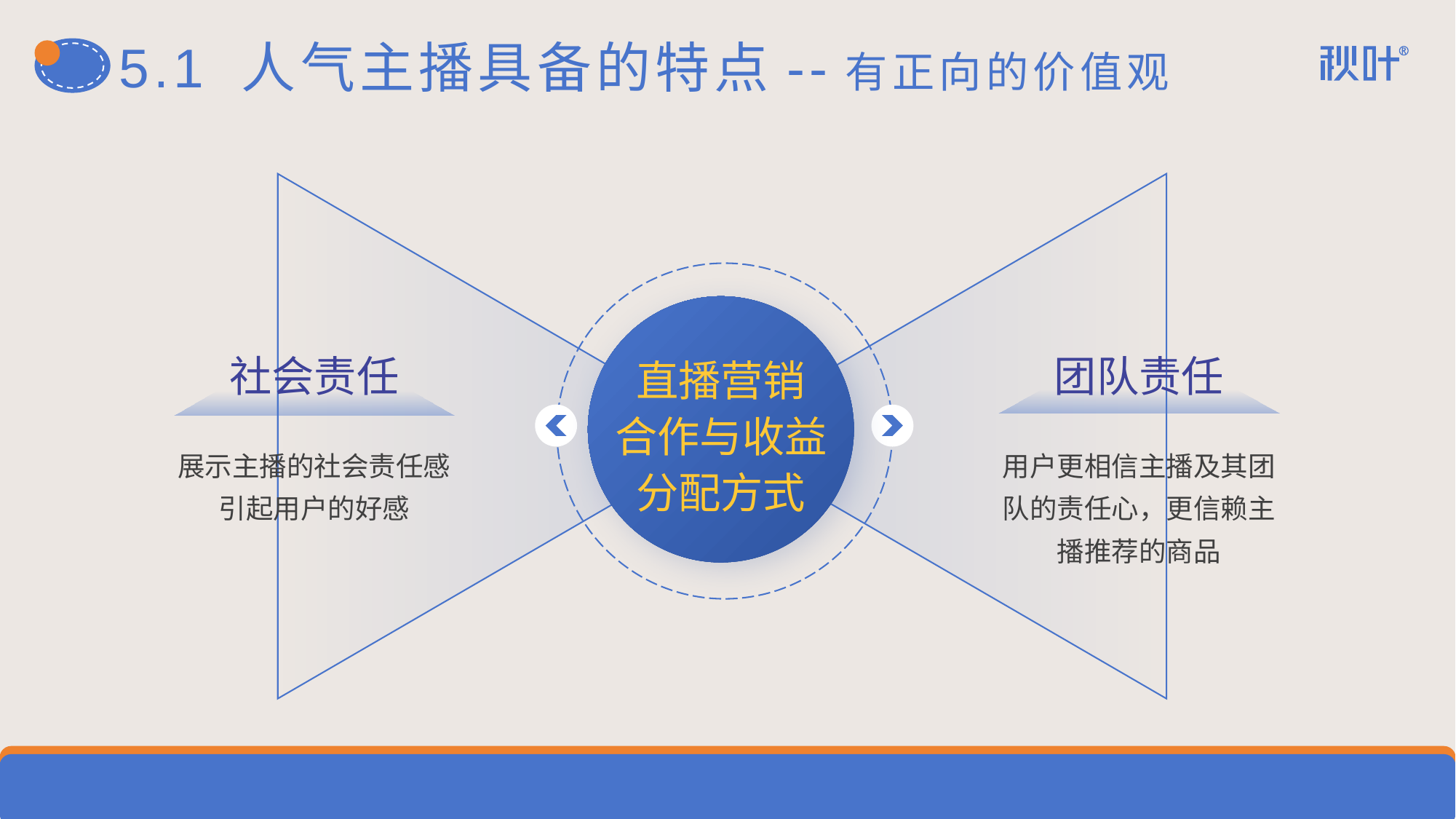

# 5.1 人气主播具备的特点--有正向的价值观

直播营销
合作与收益
分配方式
社会责任

展示主播的社会责任感引起用户的好感
团队责任

用户更相信主播及其团队的责任心，更信赖主播推荐的商品